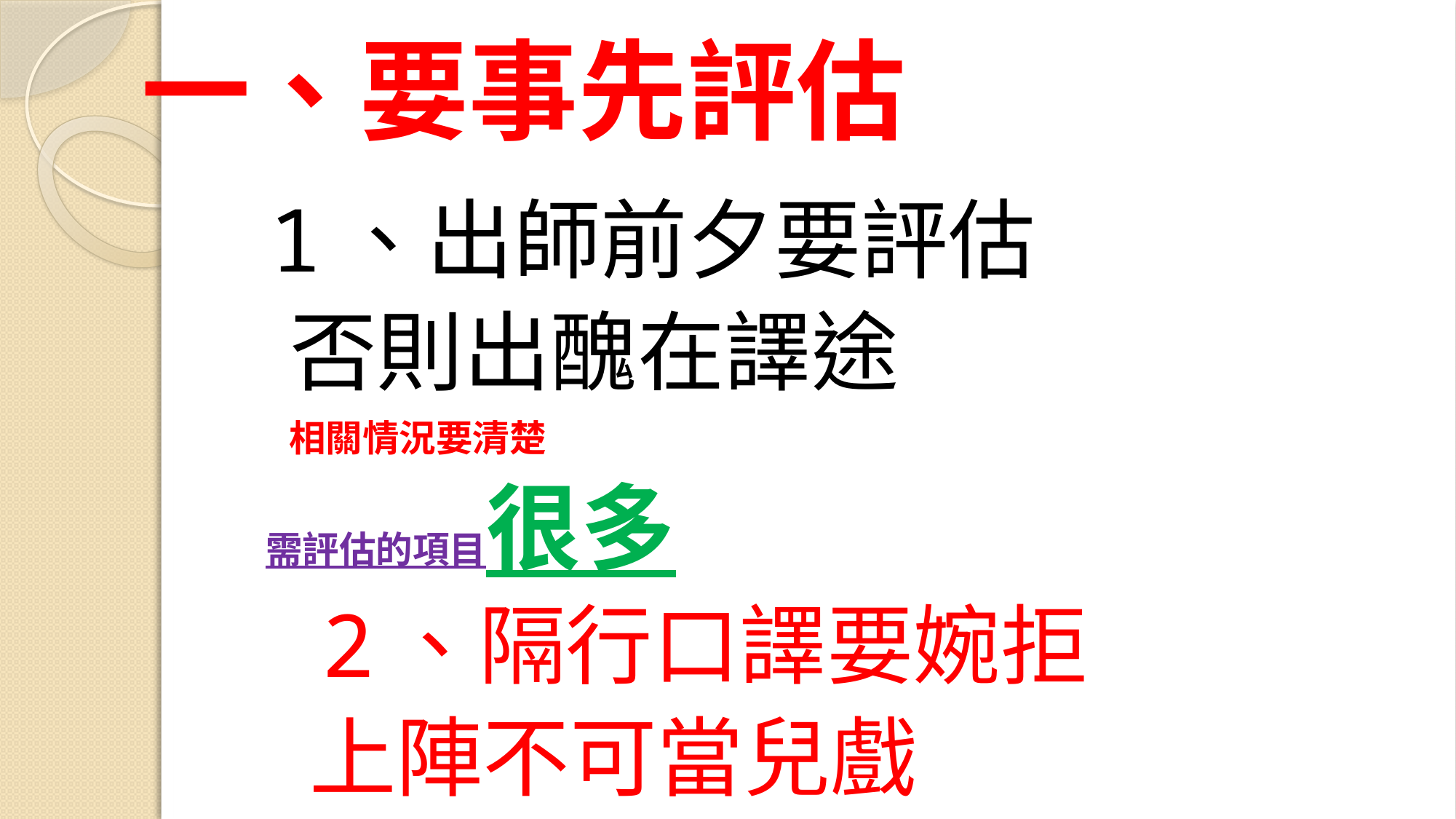

# 一、要事先評估
  1、出師前夕要評估
     否則出醜在譯途
           相關情況要清楚
          需評估的項目很多
   2、隔行口譯要婉拒
      上陣不可當兒戲